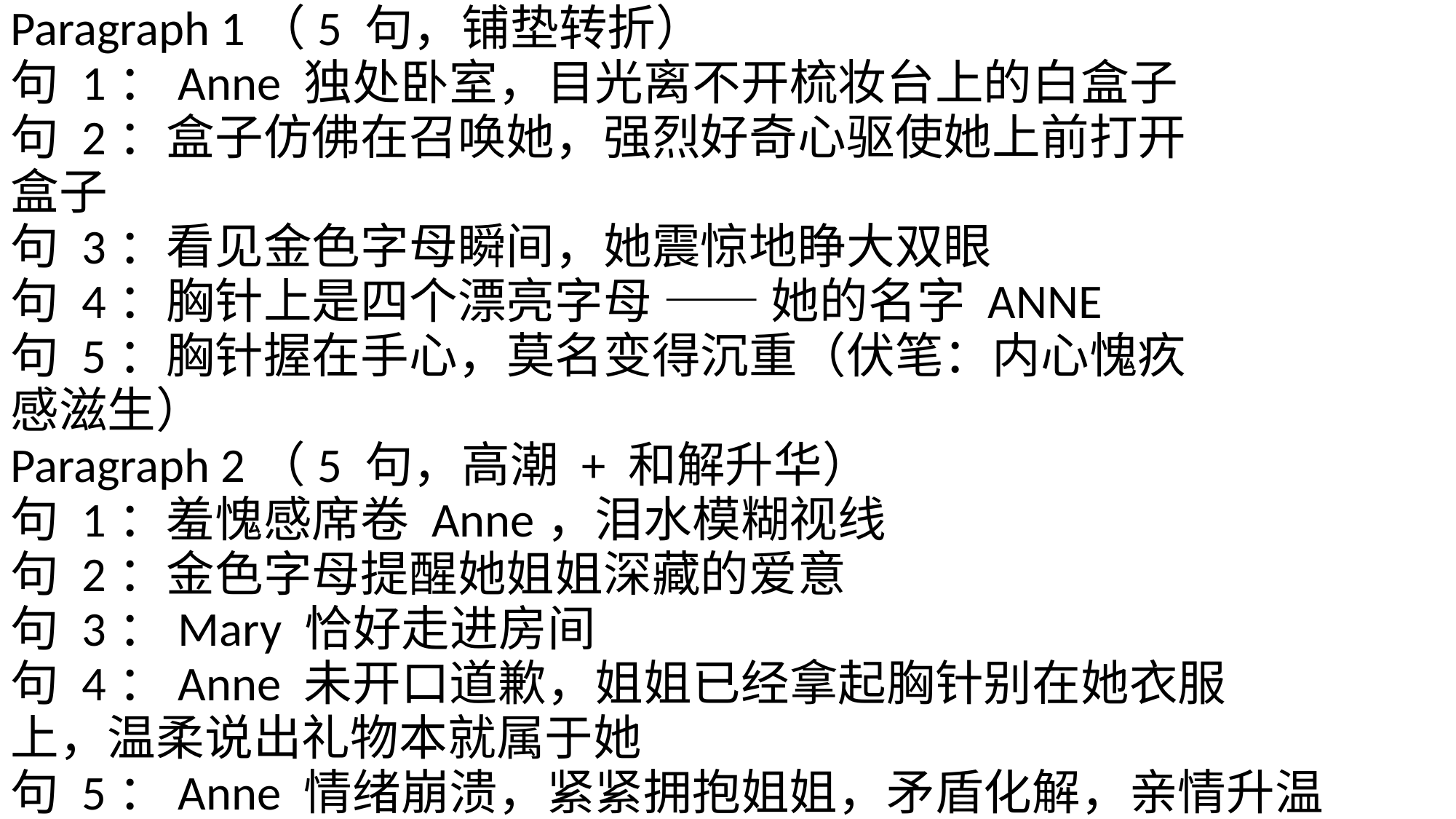

Paragraph 1（5 句，铺垫转折）

句 1：Anne 独处卧室，目光离不开梳妆台上的白盒子

句 2：盒子仿佛在召唤她，强烈好奇心驱使她上前打开

盒子

句 3：看见金色字母瞬间，她震惊地睁大双眼

句 4：胸针上是四个漂亮字母 —— 她的名字 ANNE

句 5：胸针握在手心，莫名变得沉重（伏笔：内心愧疚

感滋生）

Paragraph 2（5 句，高潮 + 和解升华）

句 1：羞愧感席卷 Anne，泪水模糊视线

句 2：金色字母提醒她姐姐深藏的爱意

句 3：Mary 恰好走进房间

句 4：Anne 未开口道歉，姐姐已经拿起胸针别在她衣服

上，温柔说出礼物本就属于她

句 5：Anne 情绪崩溃，紧紧拥抱姐姐，矛盾化解，亲情升温